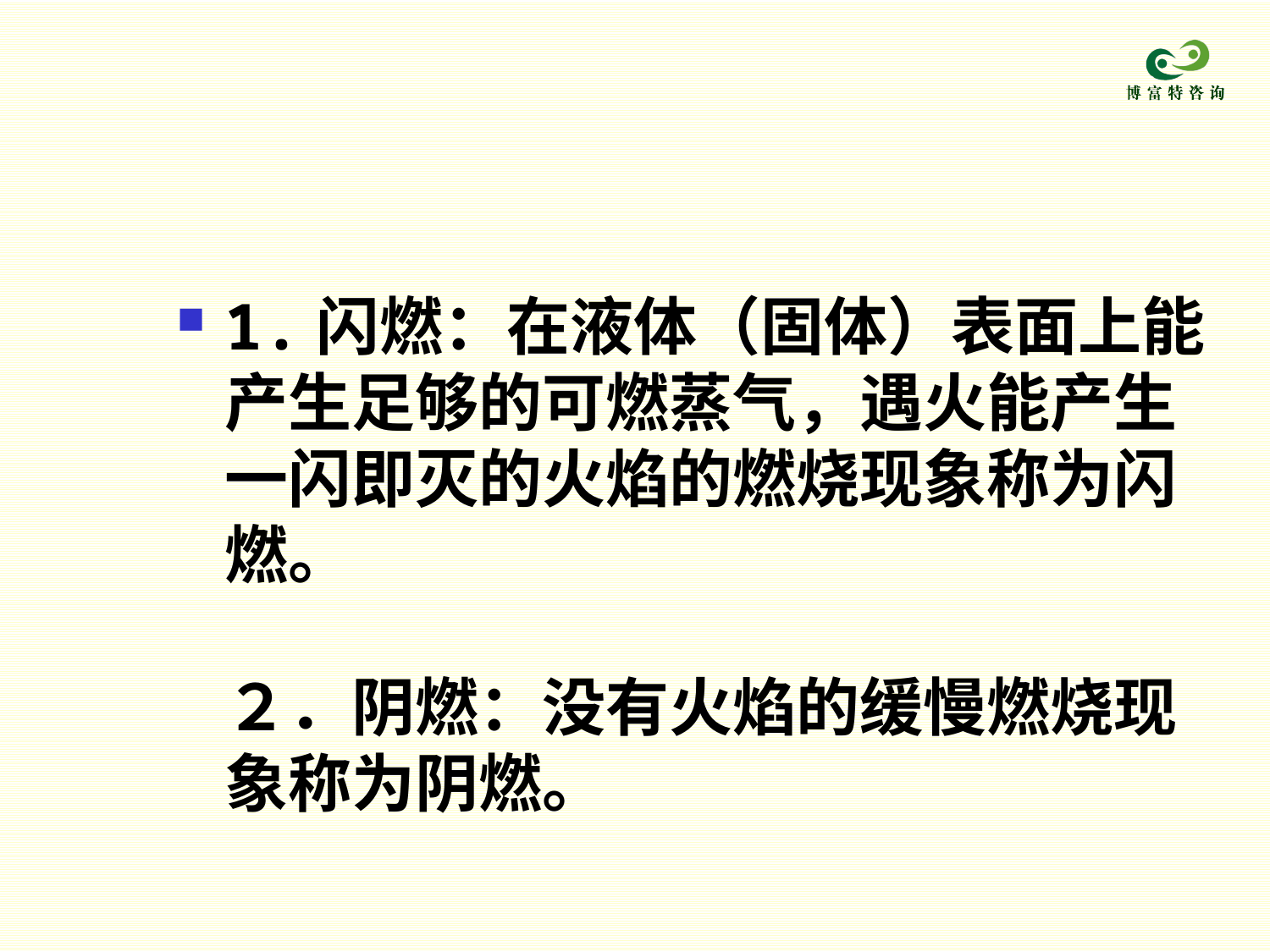

1.闪燃：在液体（固体）表面上能产生足够的可燃蒸气，遇火能产生一闪即灭的火焰的燃烧现象称为闪燃。
２．阴燃：没有火焰的缓慢燃烧现象称为阴燃。